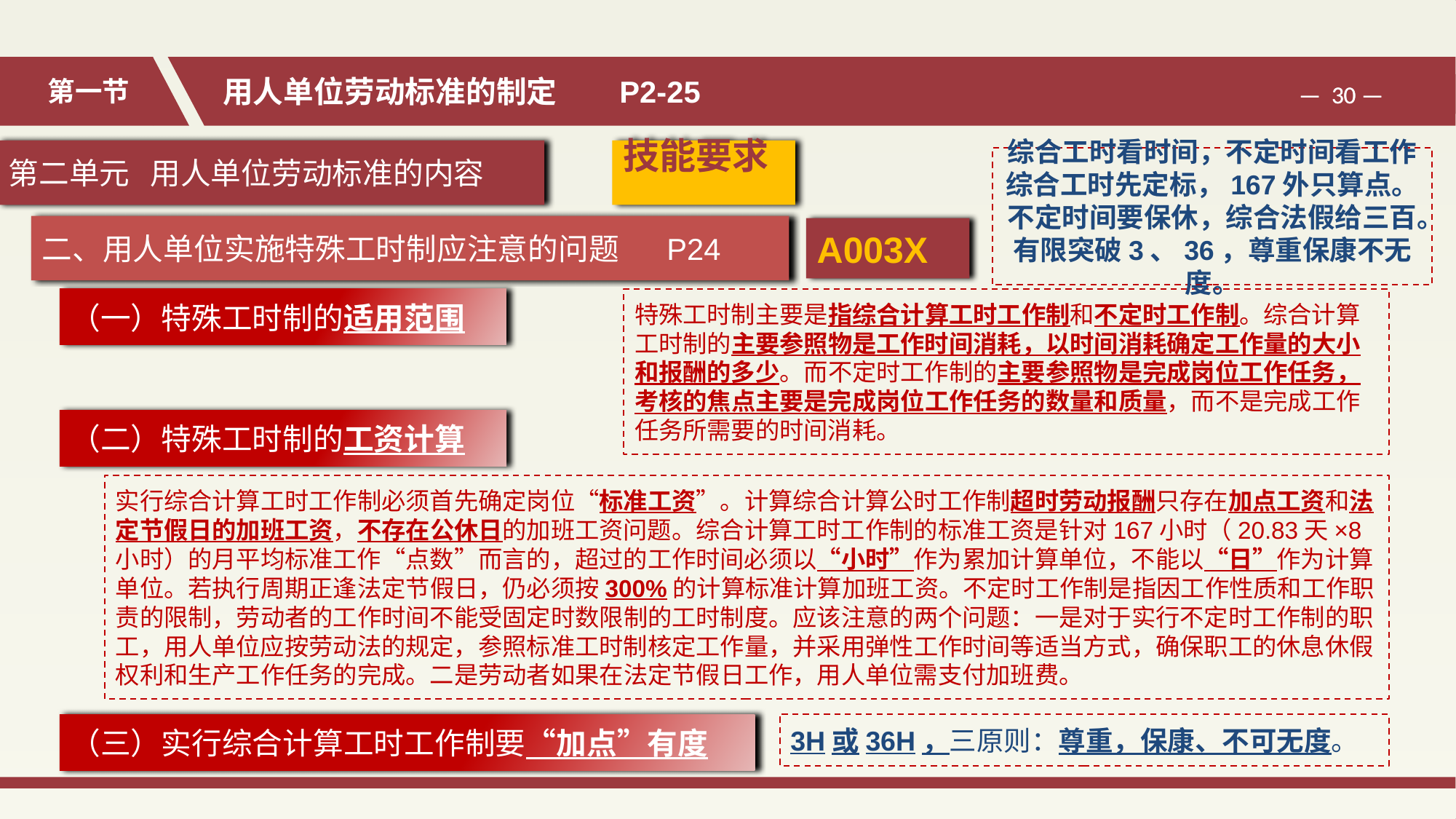

第二单元   用人单位劳动标准的内容
技能要求
综合工时看时间，不定时间看工作
综合工时先定标，167外只算点。
不定时间要保休，综合法假给三百。
有限突破3、36，尊重保康不无度。
二、用人单位实施特殊工时制应注意的问题      P24
A003X
（一）特殊工时制的适用范围
特殊工时制主要是指综合计算工时工作制和不定时工作制。综合计算工时制的主要参照物是工作时间消耗，以时间消耗确定工作量的大小和报酬的多少。而不定时工作制的主要参照物是完成岗位工作任务，考核的焦点主要是完成岗位工作任务的数量和质量，而不是完成工作任务所需要的时间消耗。
（二）特殊工时制的工资计算
实行综合计算工时工作制必须首先确定岗位“标准工资”。计算综合计算公时工作制超时劳动报酬只存在加点工资和法定节假日的加班工资，不存在公休日的加班工资问题。综合计算工时工作制的标准工资是针对167小时（20.83天×8小时）的月平均标准工作“点数”而言的，超过的工作时间必须以“小时”作为累加计算单位，不能以“日”作为计算单位。若执行周期正逢法定节假日，仍必须按300%的计算标准计算加班工资。不定时工作制是指因工作性质和工作职责的限制，劳动者的工作时间不能受固定时数限制的工时制度。应该注意的两个问题：一是对于实行不定时工作制的职工，用人单位应按劳动法的规定，参照标准工时制核定工作量，并采用弹性工作时间等适当方式，确保职工的休息休假权利和生产工作任务的完成。二是劳动者如果在法定节假日工作，用人单位需支付加班费。
3H或36H，三原则：尊重，保康、不可无度。
（三）实行综合计算工时工作制要“加点”有度